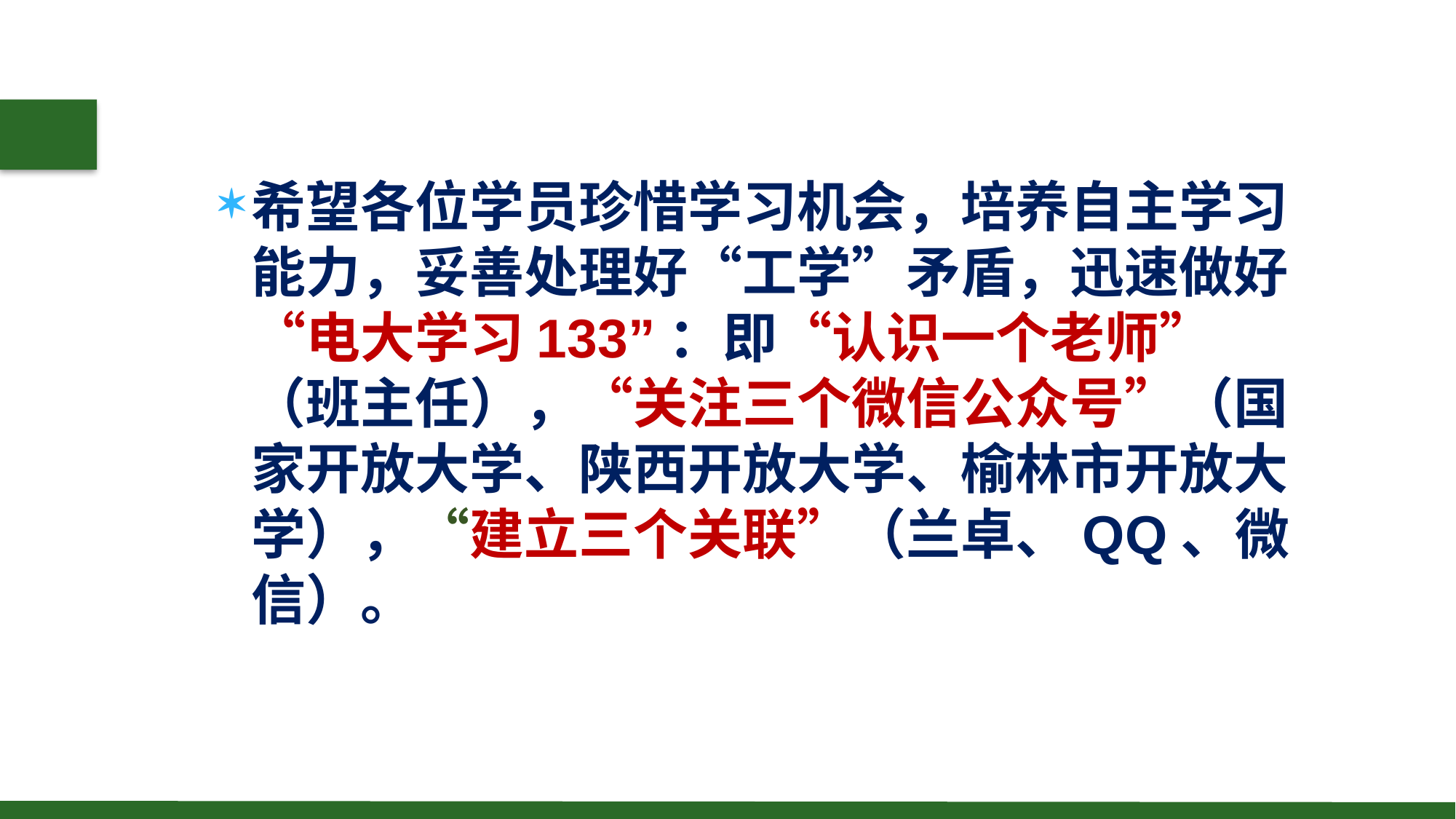

希望各位学员珍惜学习机会，培养自主学习能力，妥善处理好“工学”矛盾，迅速做好“电大学习133”：即“认识一个老师”（班主任），“关注三个微信公众号”（国家开放大学、陕西开放大学、榆林市开放大学），“建立三个关联”（兰卓、QQ、微信）。